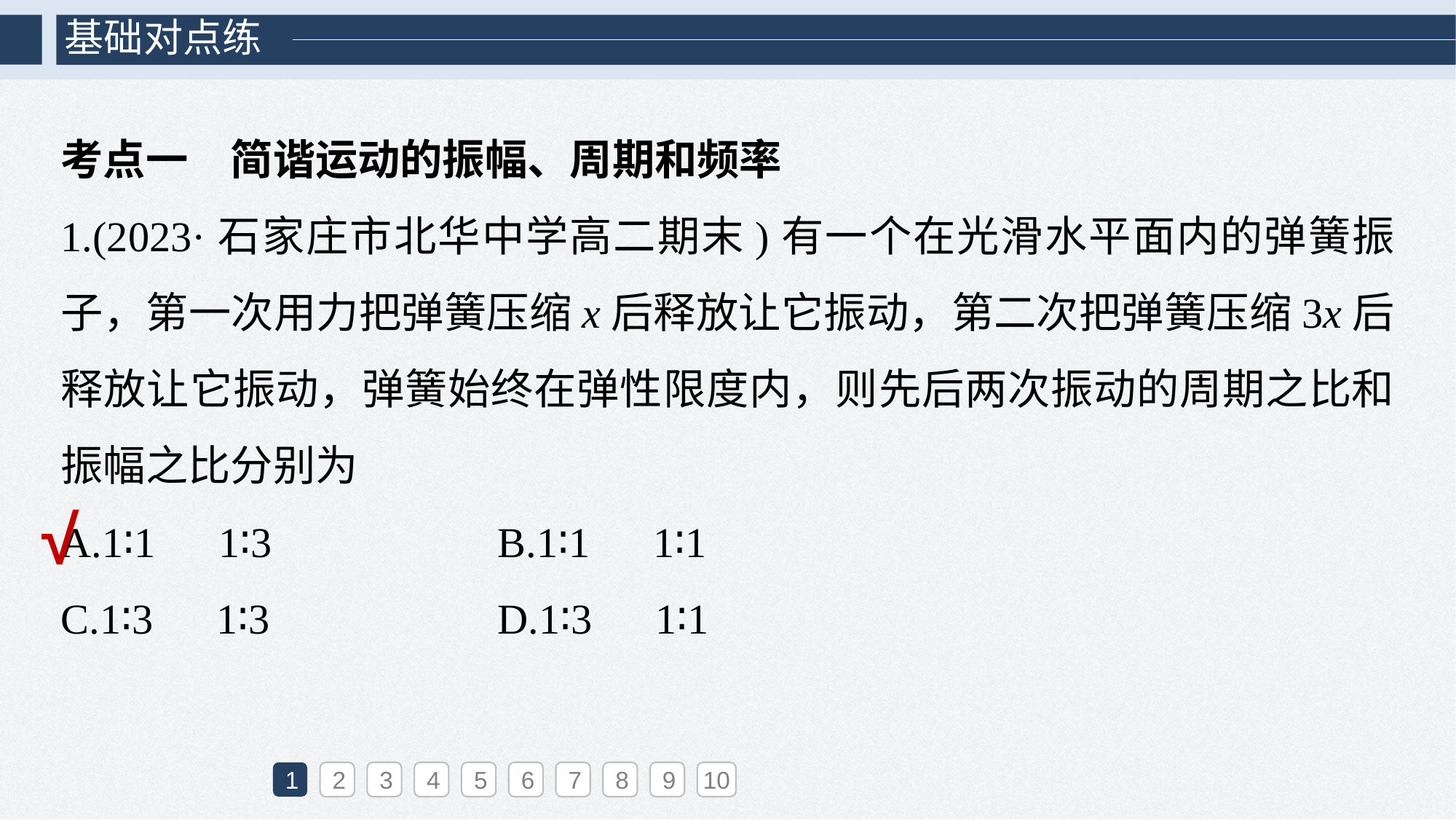

基础对点练

考点一　简谐运动的振幅、周期和频率
1.(2023·石家庄市北华中学高二期末)有一个在光滑水平面内的弹簧振子，第一次用力把弹簧压缩x后释放让它振动，第二次把弹簧压缩3x后释放让它振动，弹簧始终在弹性限度内，则先后两次振动的周期之比和振幅之比分别为
A.1∶1　1∶3  			B.1∶1　1∶1
C.1∶3　1∶3  			D.1∶3　1∶1
√
1
2
3
4
5
6
7
8
9
10